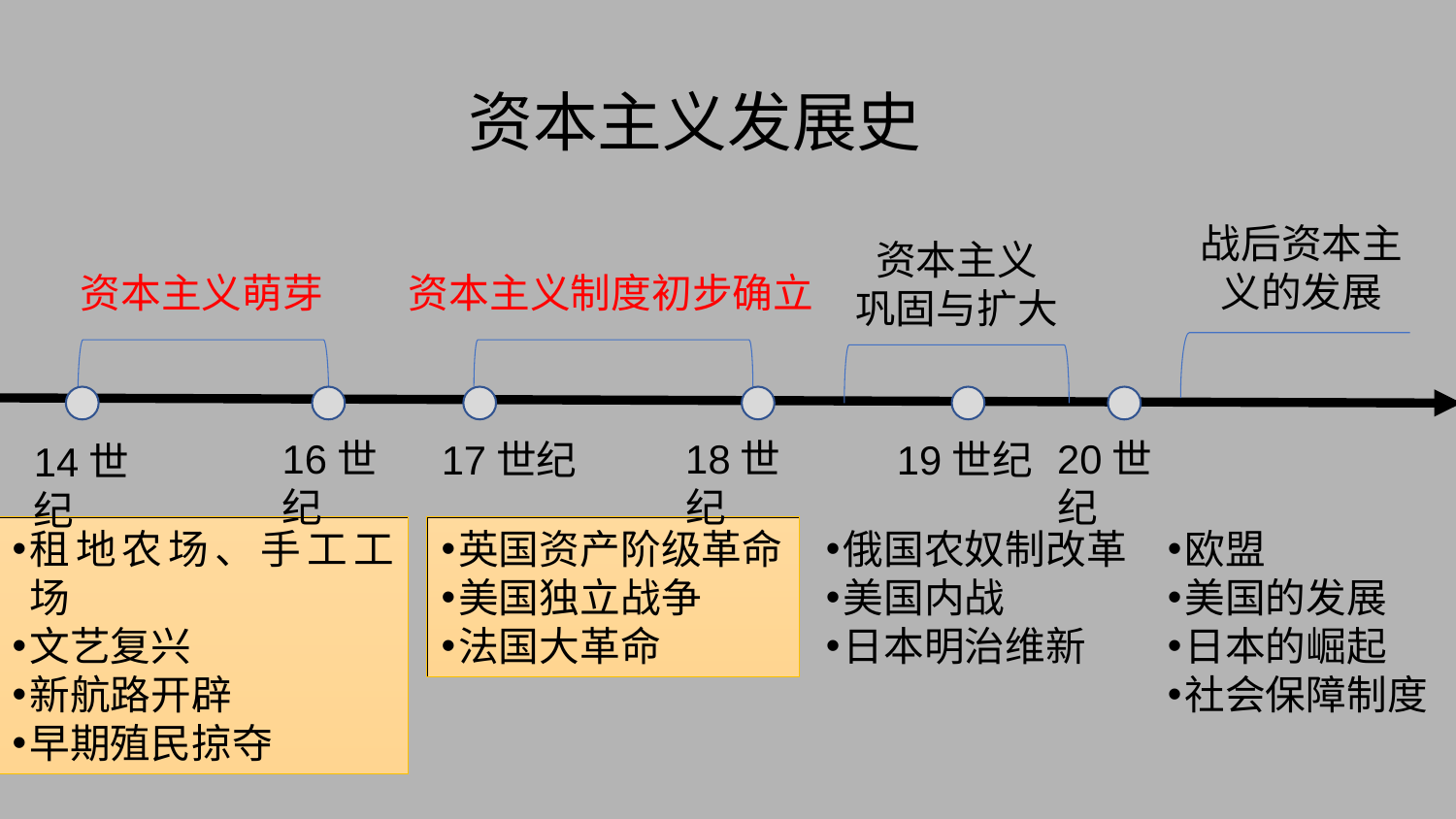

资本主义发展史
战后资本主义的发展

资本主义
巩固与扩大

资本主义萌芽
资本主义制度初步确立

16世纪
18世纪
20世纪
17世纪
19世纪
14世纪
租地农场、手工工场
文艺复兴
新航路开辟
早期殖民掠夺
英国资产阶级革命
美国独立战争
法国大革命
俄国农奴制改革
美国内战
日本明治维新
欧盟
美国的发展
日本的崛起
社会保障制度